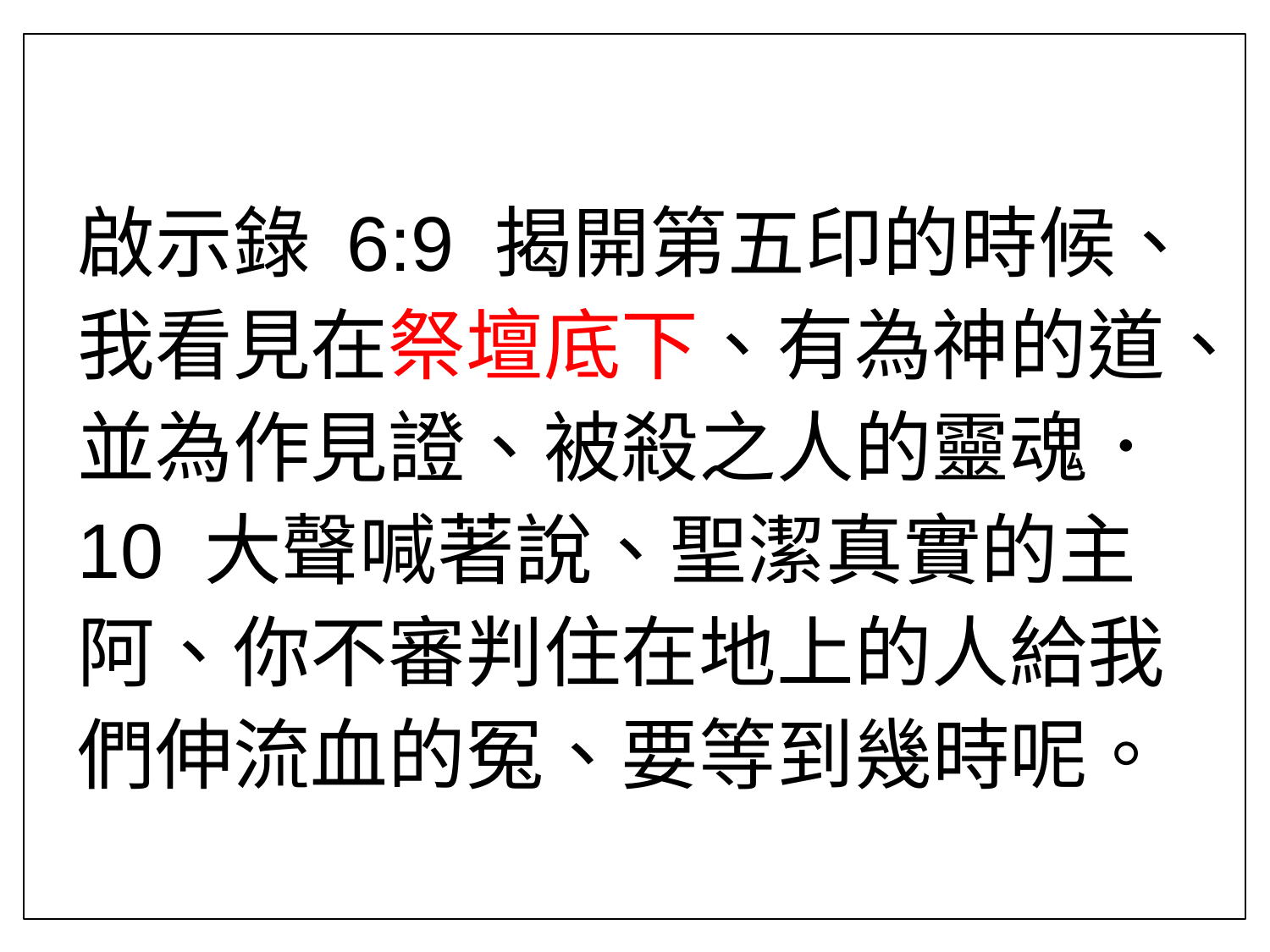

啟示錄 6:9 揭開第五印的時候、我看見在祭壇底下、有為神的道、並為作見證、被殺之人的靈魂．10 大聲喊著說、聖潔真實的主阿、你不審判住在地上的人給我們伸流血的冤、要等到幾時呢。